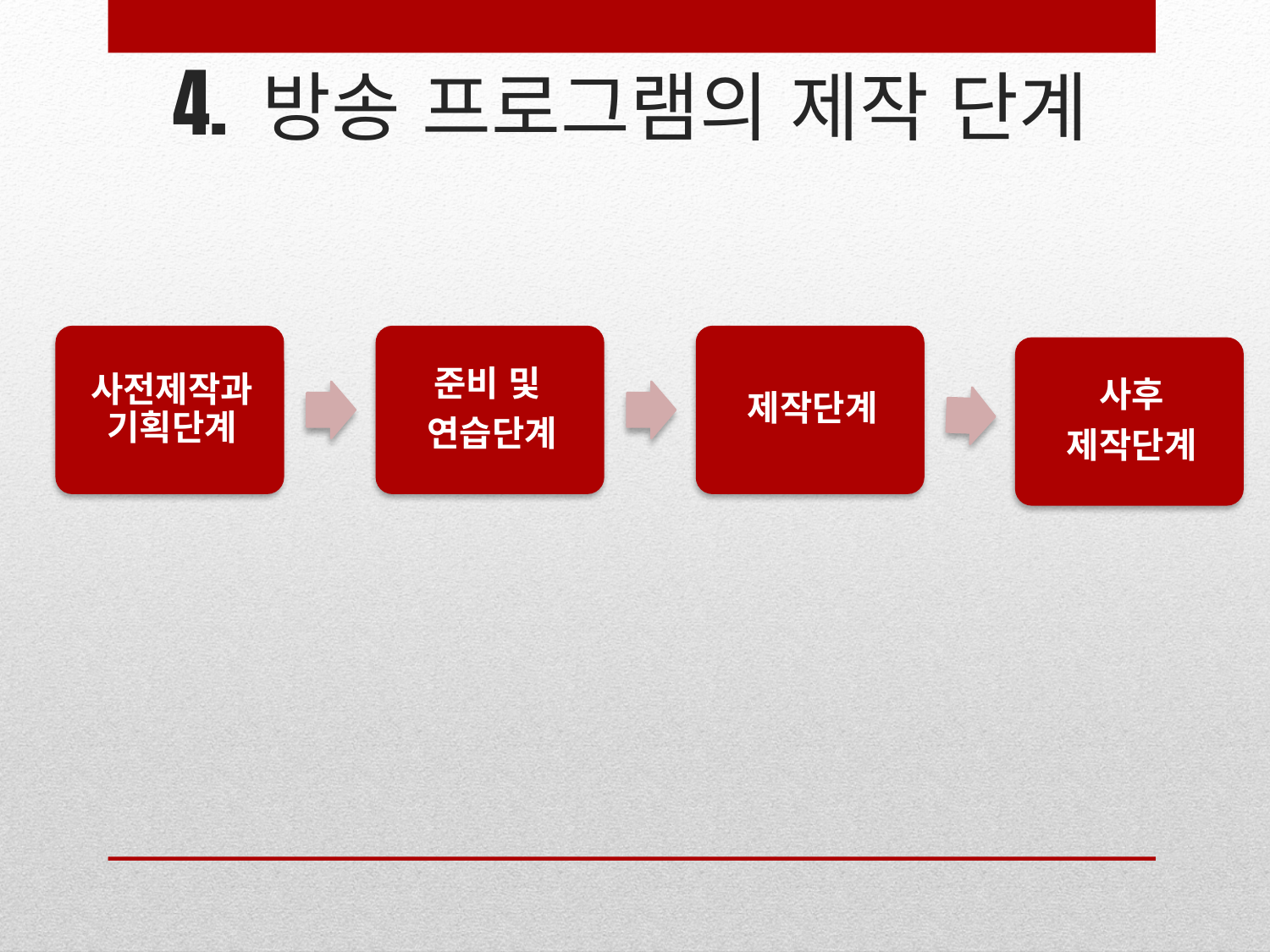

# 4. 방송 프로그램의 제작 단계

사전제작과 기획단계

준비 및
연습단계

제작단계

사후
제작단계